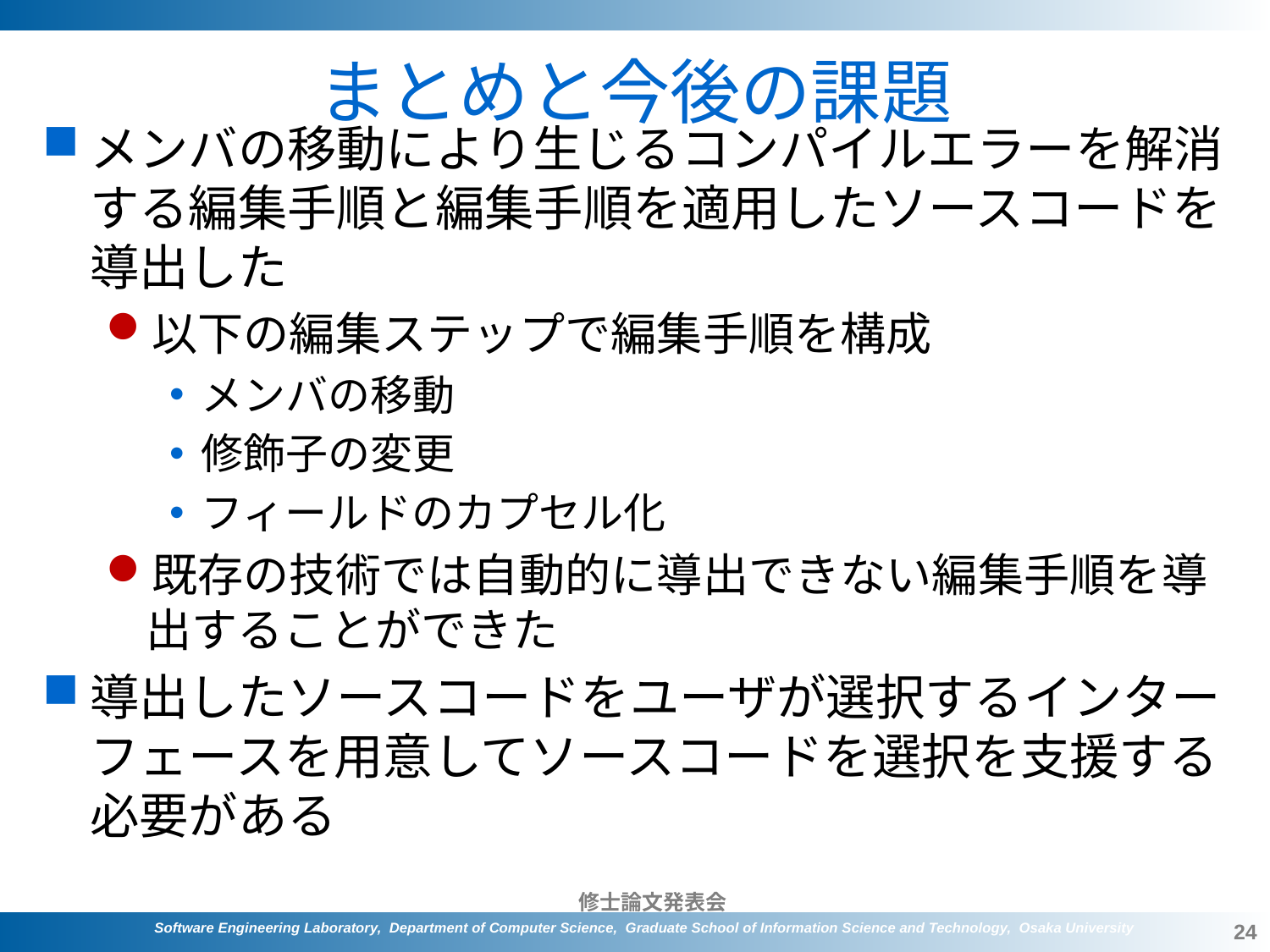

# まとめと今後の課題
メンバの移動により生じるコンパイルエラーを解消する編集手順と編集手順を適用したソースコードを導出した
以下の編集ステップで編集手順を構成
メンバの移動
修飾子の変更
フィールドのカプセル化
既存の技術では自動的に導出できない編集手順を導出することができた
導出したソースコードをユーザが選択するインターフェースを用意してソースコードを選択を支援する必要がある

24
Software Engineering Laboratory,  Department of Computer Science,  Graduate School of Information Science and Technology,  Osaka University